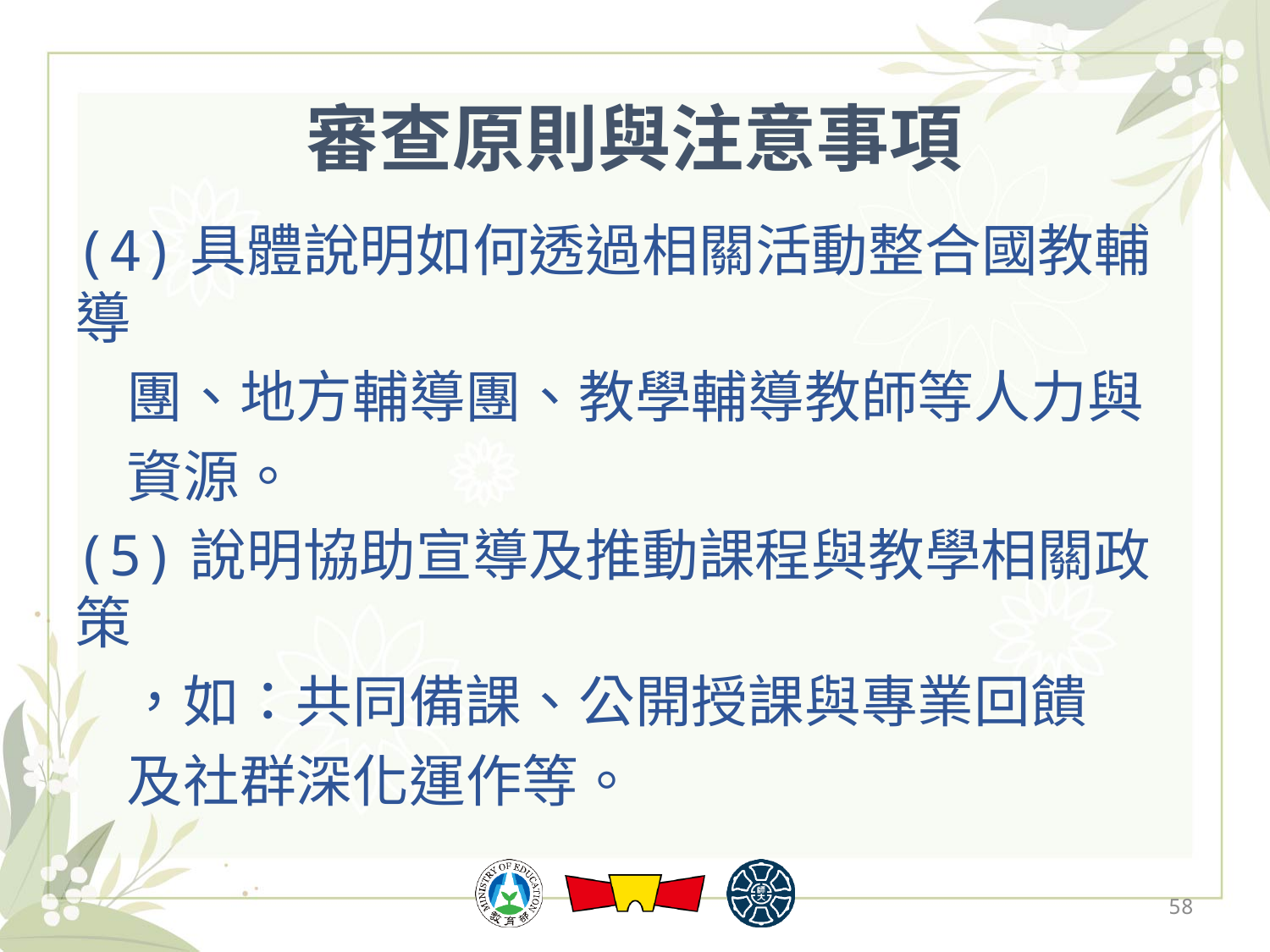

# 審查原則與注意事項
(4)具體說明如何透過相關活動整合國教輔導
   團、地方輔導團、教學輔導教師等人力與
   資源。
(5)說明協助宣導及推動課程與教學相關政策
   ，如：共同備課、公開授課與專業回饋
   及社群深化運作等。

58